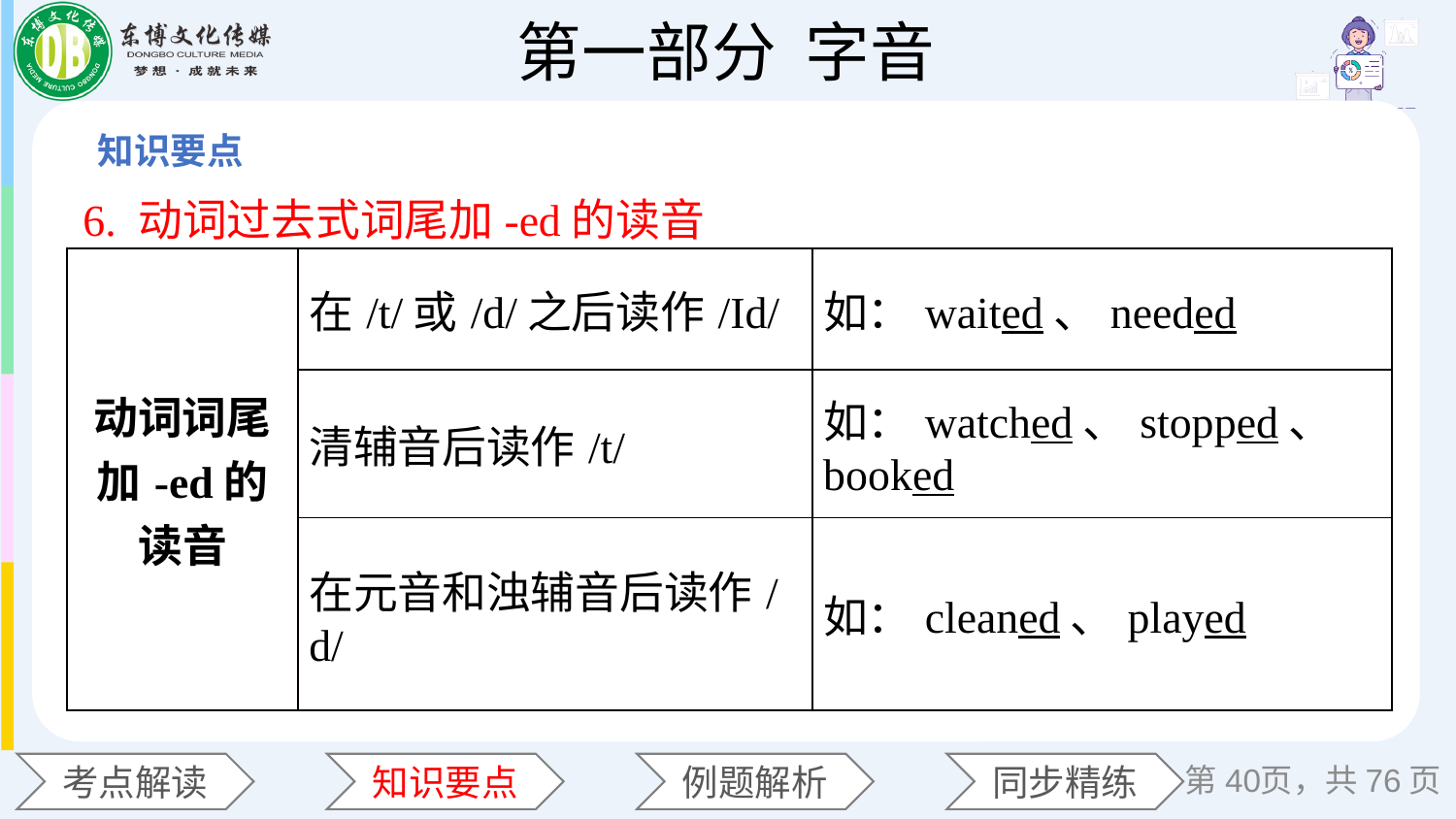

6. 动词过去式词尾加-ed的读音

| 动词词尾加-ed的读音 | 在/t/或/d/之后读作/Id/ | 如：waited、needed |
| --- | --- | --- |
|  | 清辅音后读作/t/ | 如：watched、stopped、 booked |
|  | 在元音和浊辅音后读作/d/ | 如：cleaned、played |
第40页，共76页